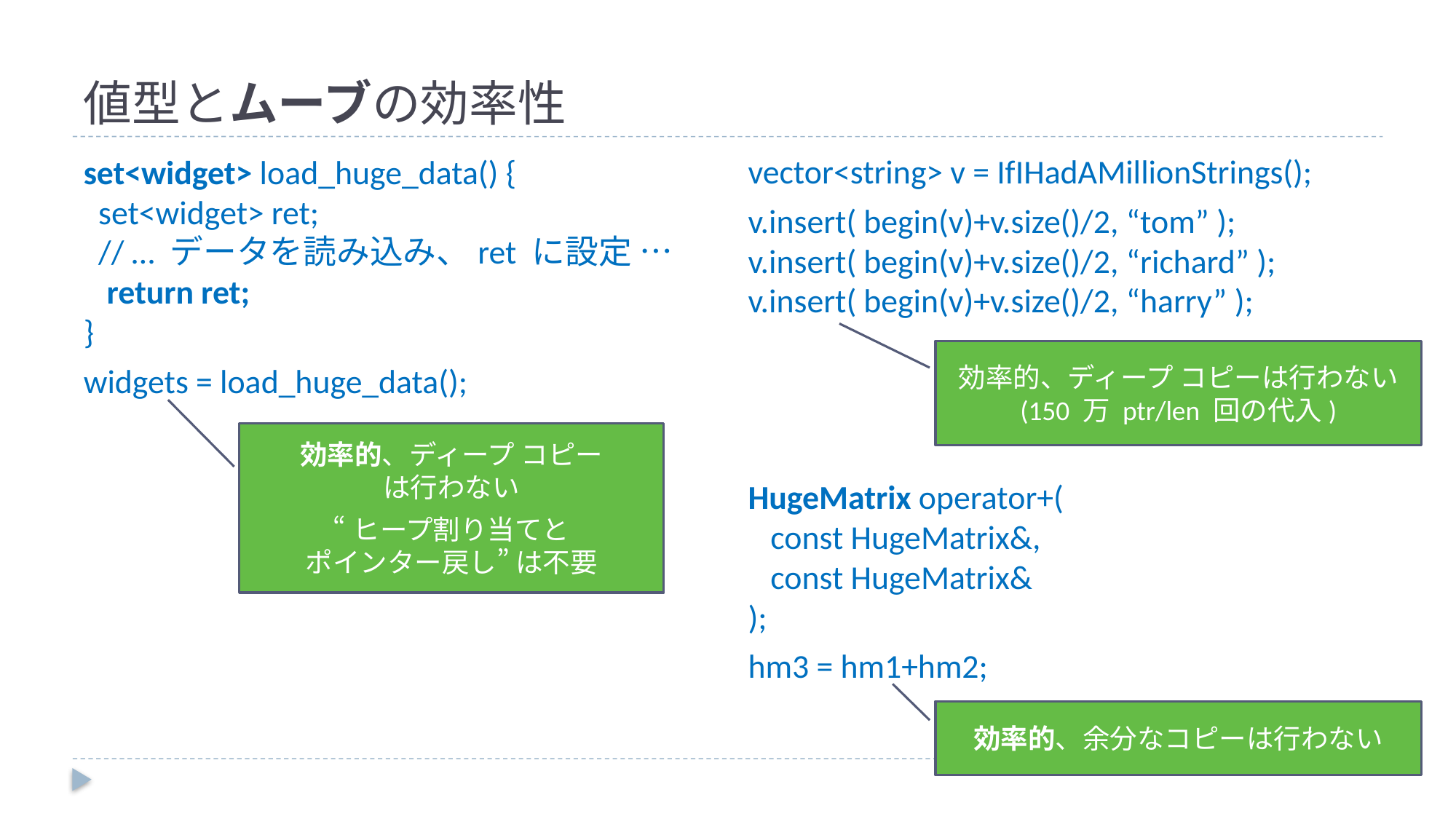

# 値型とムーブの効率性
vector<string> v = IfIHadAMillionStrings();
v.insert( begin(v)+v.size()/2, “tom” );
v.insert( begin(v)+v.size()/2, “richard” );
v.insert( begin(v)+v.size()/2, “harry” );

HugeMatrix operator+(
   const HugeMatrix&,
   const HugeMatrix&
);
hm3 = hm1+hm2;
set<widget> load_huge_data() {
  set<widget> ret;
  // … データを読み込み、ret に設定 …
  return ret;
}
widgets = load_huge_data();
効率的、ディープ コピーは行わない (150 万 ptr/len 回の代入)
効率的、ディープ コピー
は行わない
“ヒープ割り当てと
ポインター戻し” は不要
効率的、余分なコピーは行わない